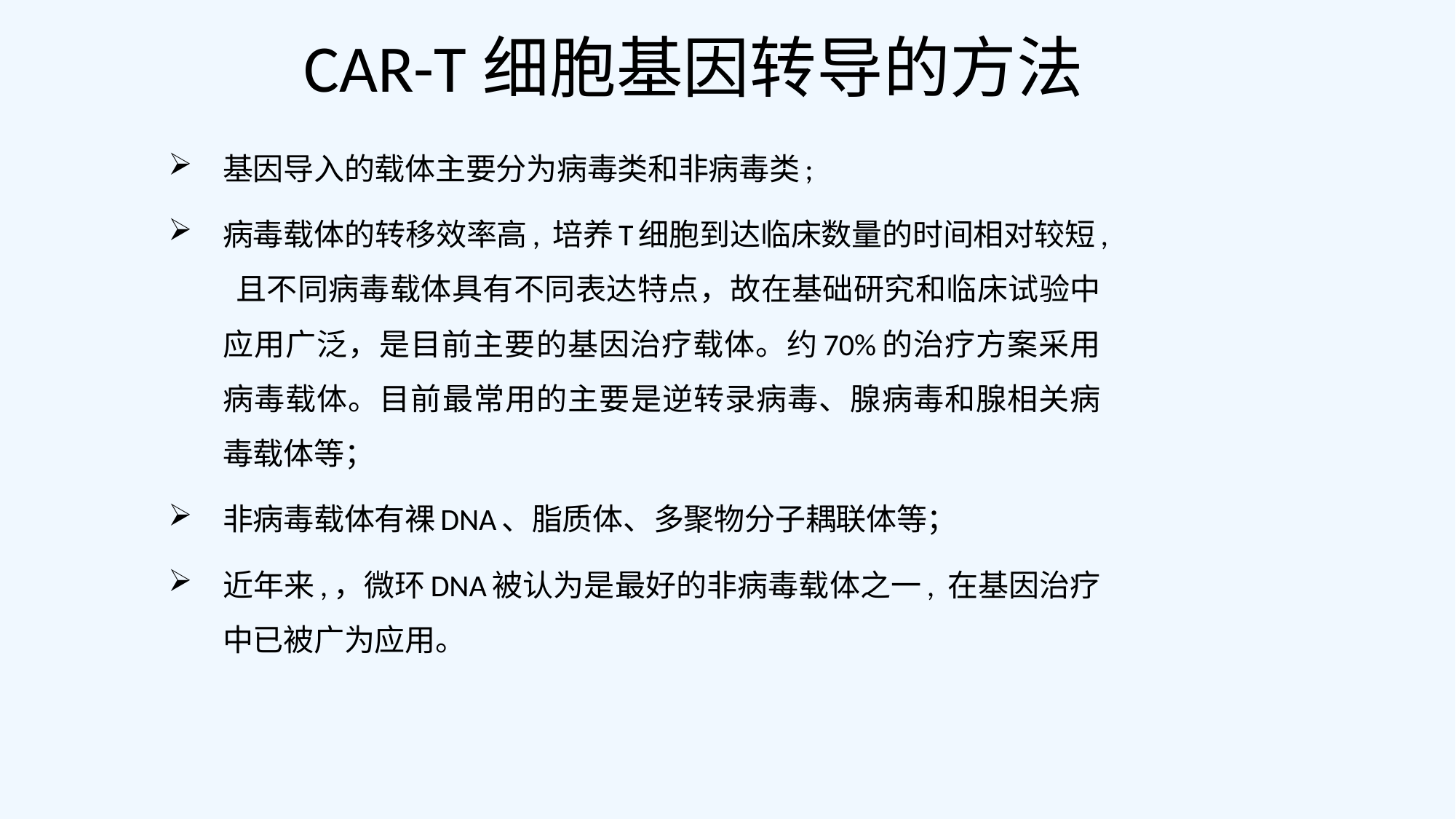

# CAR-T细胞基因转导的方法
基因导入的载体主要分为病毒类和非病毒类;
病毒载体的转移效率高, 培养T细胞到达临床数量的时间相对较短, 且不同病毒载体具有不同表达特点，故在基础研究和临床试验中应用广泛，是目前主要的基因治疗载体。约70%的治疗方案采用病毒载体。目前最常用的主要是逆转录病毒、腺病毒和腺相关病毒载体等；
非病毒载体有裸DNA、脂质体、多聚物分子耦联体等；
近年来,，微环DNA被认为是最好的非病毒载体之一, 在基因治疗中已被广为应用。